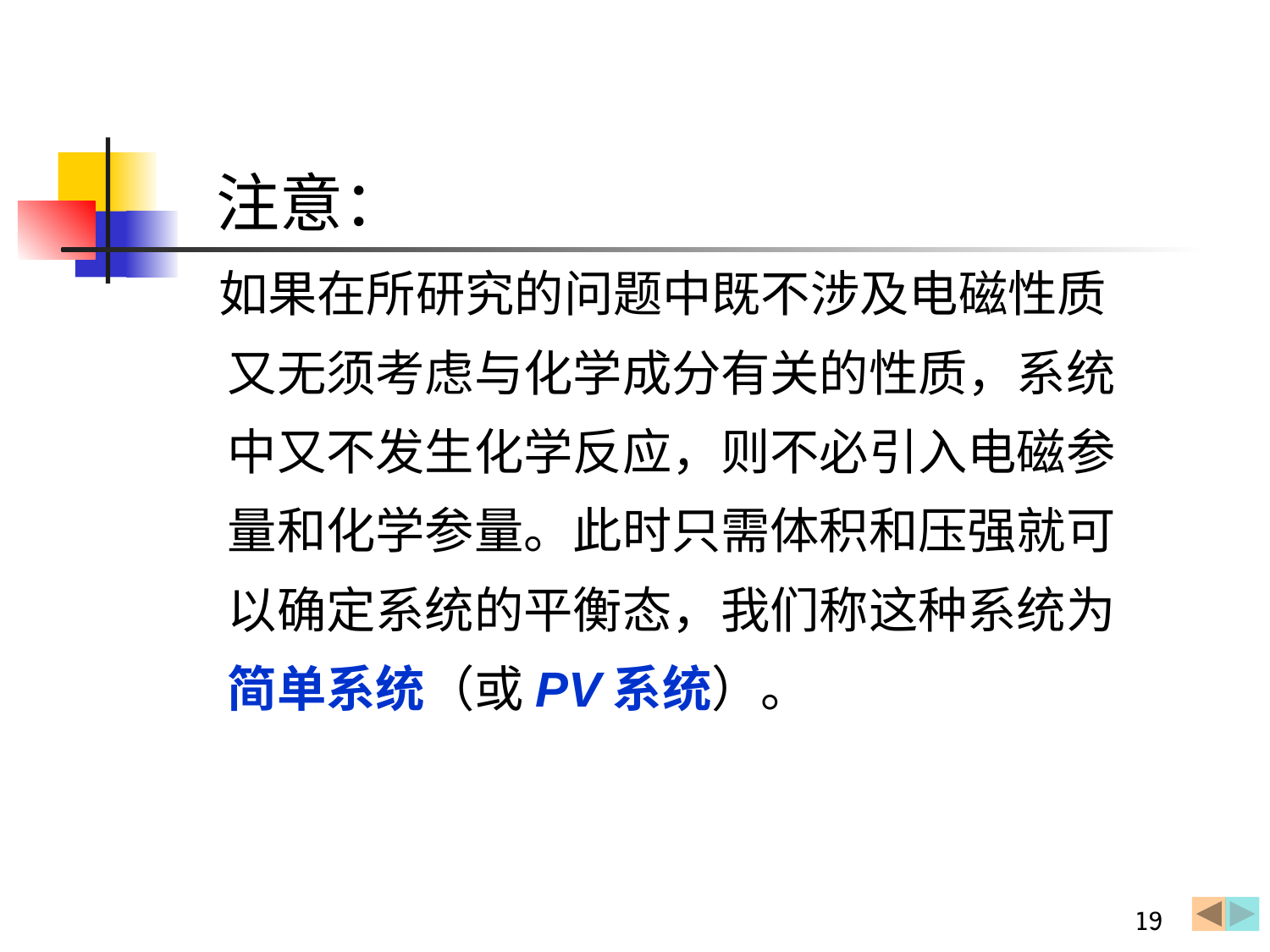

注意：
     如果在所研究的问题中既不涉及电磁性质
     又无须考虑与化学成分有关的性质，系统
     中又不发生化学反应，则不必引入电磁参
     量和化学参量。此时只需体积和压强就可
     以确定系统的平衡态，我们称这种系统为
     简单系统（或PV系统）。
19